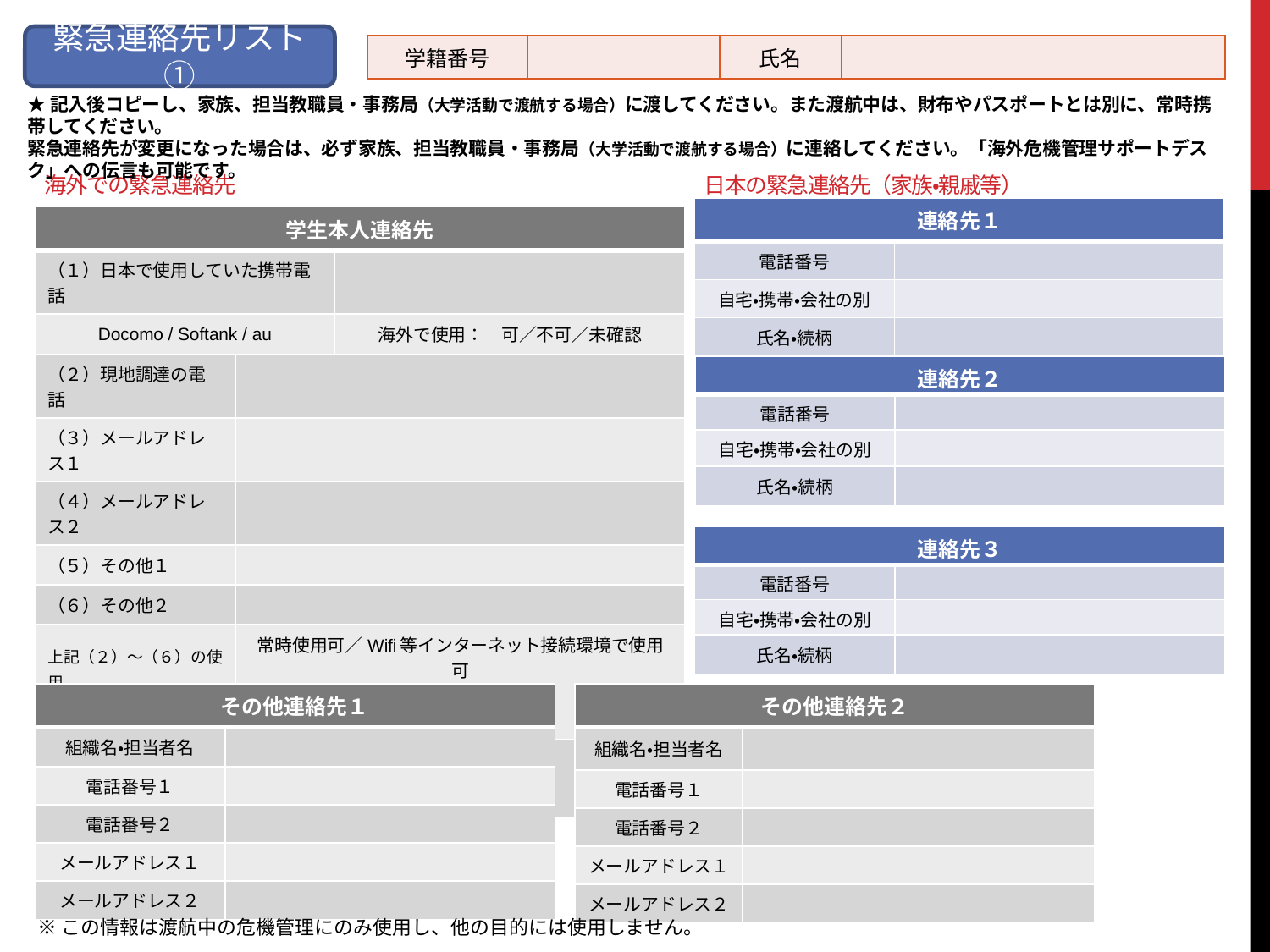

緊急連絡先リスト①
| 学籍番号 |  | 氏名 |  |
| --- | --- | --- | --- |
★記入後コピーし、家族、担当教職員・事務局（大学活動で渡航する場合）に渡してください。また渡航中は、財布やパスポートとは別に、常時携帯してください。
緊急連絡先が変更になった場合は、必ず家族、担当教職員・事務局（大学活動で渡航する場合）に連絡してください。「海外危機管理サポートデスク」への伝言も可能です。
# 海外での緊急連絡先
日本の緊急連絡先（家族・親戚等）
| 連絡先１ |  |
| --- | --- |
| 電話番号 |  |
| 自宅・携帯・会社の別 |  |
| 氏名・続柄 |  |
| 学生本人連絡先 |  |  |
| --- | --- | --- |
| （１）日本で使用していた携帯電話 |  |  |
| Docomo / Softank / au |  | 海外で使用：　可／不可／未確認 |
| （２）現地調達の電話 |  |  |
| （３）メールアドレス１ |  |  |
| （４）メールアドレス２ |  |  |
| （５）その他１ |  |  |
| （６）その他２ |  |  |
| 上記（２）～（６）の使用 | 常時使用可／Wifi等インターネット接続環境で使用可 その他（　　　　　　　　　　　　　　　　　　　　　　　　　　　） |  |
| 備考 |  |  |
| 連絡先２ |  |
| --- | --- |
| 電話番号 |  |
| 自宅・携帯・会社の別 |  |
| 氏名・続柄 |  |
| 連絡先３ |  |
| --- | --- |
| 電話番号 |  |
| 自宅・携帯・会社の別 |  |
| 氏名・続柄 |  |
| その他連絡先１ |  |
| --- | --- |
| 組織名・担当者名 |  |
| 電話番号１ |  |
| 電話番号２ |  |
| メールアドレス１ |  |
| メールアドレス２ |  |
| その他連絡先２ |  |
| --- | --- |
| 組織名・担当者名 |  |
| 電話番号１ |  |
| 電話番号２ |  |
| メールアドレス１ |  |
| メールアドレス２ |  |
※この情報は渡航中の危機管理にのみ使用し、他の目的には使用しません。